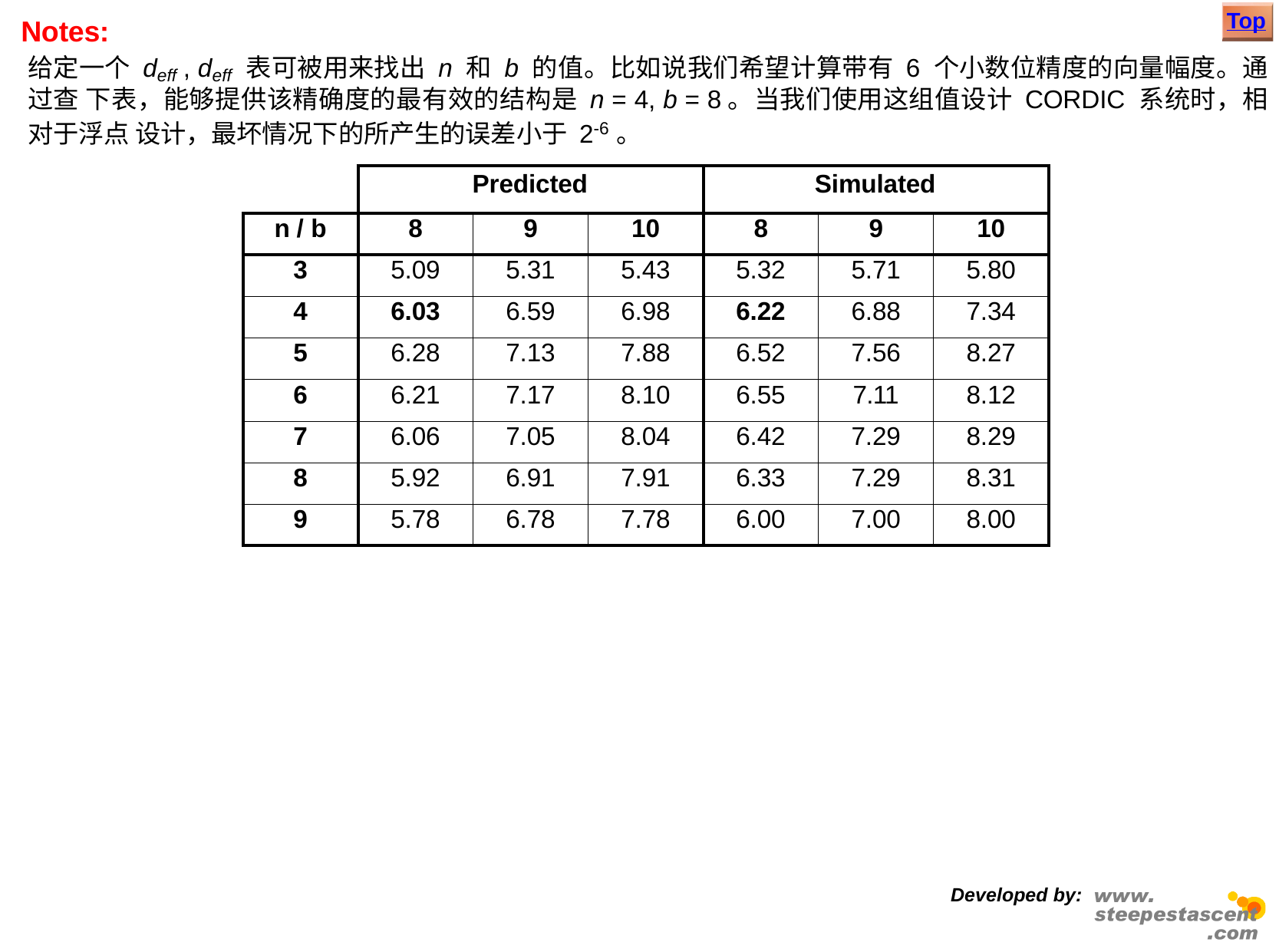

Top
# Notes:
给定一个 deff , deff 表可被用来找出 n 和 b 的值。比如说我们希望计算带有 6 个小数位精度的向量幅度。通过查 下表，能够提供该精确度的最有效的结构是 n = 4, b = 8。当我们使用这组值设计 CORDIC 系统时，相对于浮点 设计，最坏情况下的所产生的误差小于 2-6。
|  | Predicted |  |  | Simulated |  |  |
| --- | --- | --- | --- | --- | --- | --- |
| n / b | 8 | 9 | 10 | 8 | 9 | 10 |
| 3 | 5.09 | 5.31 | 5.43 | 5.32 | 5.71 | 5.80 |
| 4 | 6.03 | 6.59 | 6.98 | 6.22 | 6.88 | 7.34 |
| 5 | 6.28 | 7.13 | 7.88 | 6.52 | 7.56 | 8.27 |
| 6 | 6.21 | 7.17 | 8.10 | 6.55 | 7.11 | 8.12 |
| 7 | 6.06 | 7.05 | 8.04 | 6.42 | 7.29 | 8.29 |
| 8 | 5.92 | 6.91 | 7.91 | 6.33 | 7.29 | 8.31 |
| 9 | 5.78 | 6.78 | 7.78 | 6.00 | 7.00 | 8.00 |
Developed by: